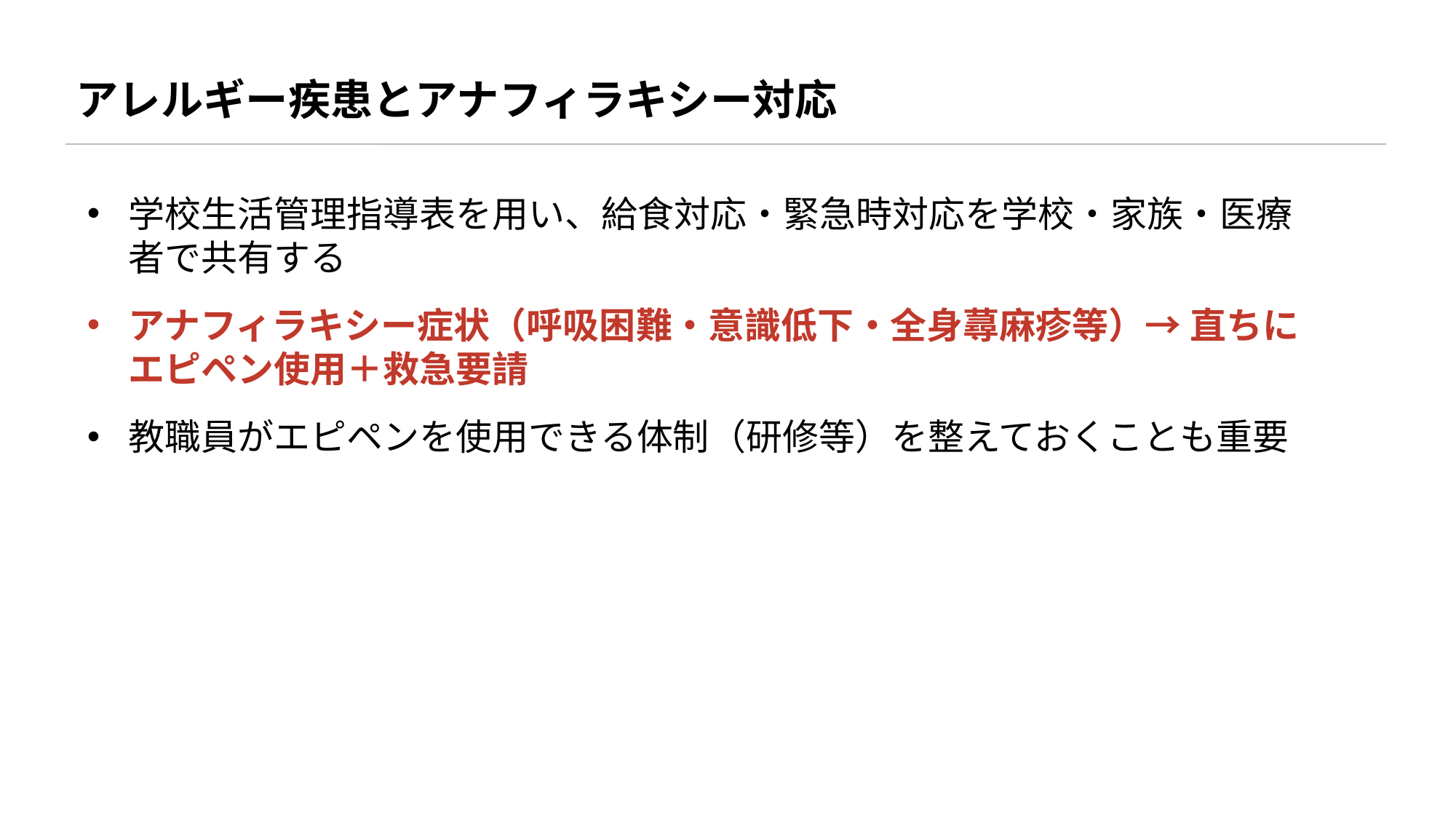

アレルギー疾患とアナフィラキシー対応

学校生活管理指導表を用い、給食対応・緊急時対応を学校・家族・医療者で共有する
アナフィラキシー症状（呼吸困難・意識低下・全身蕁麻疹等）→ 直ちにエピペン使用＋救急要請
教職員がエピペンを使用できる体制（研修等）を整えておくことも重要